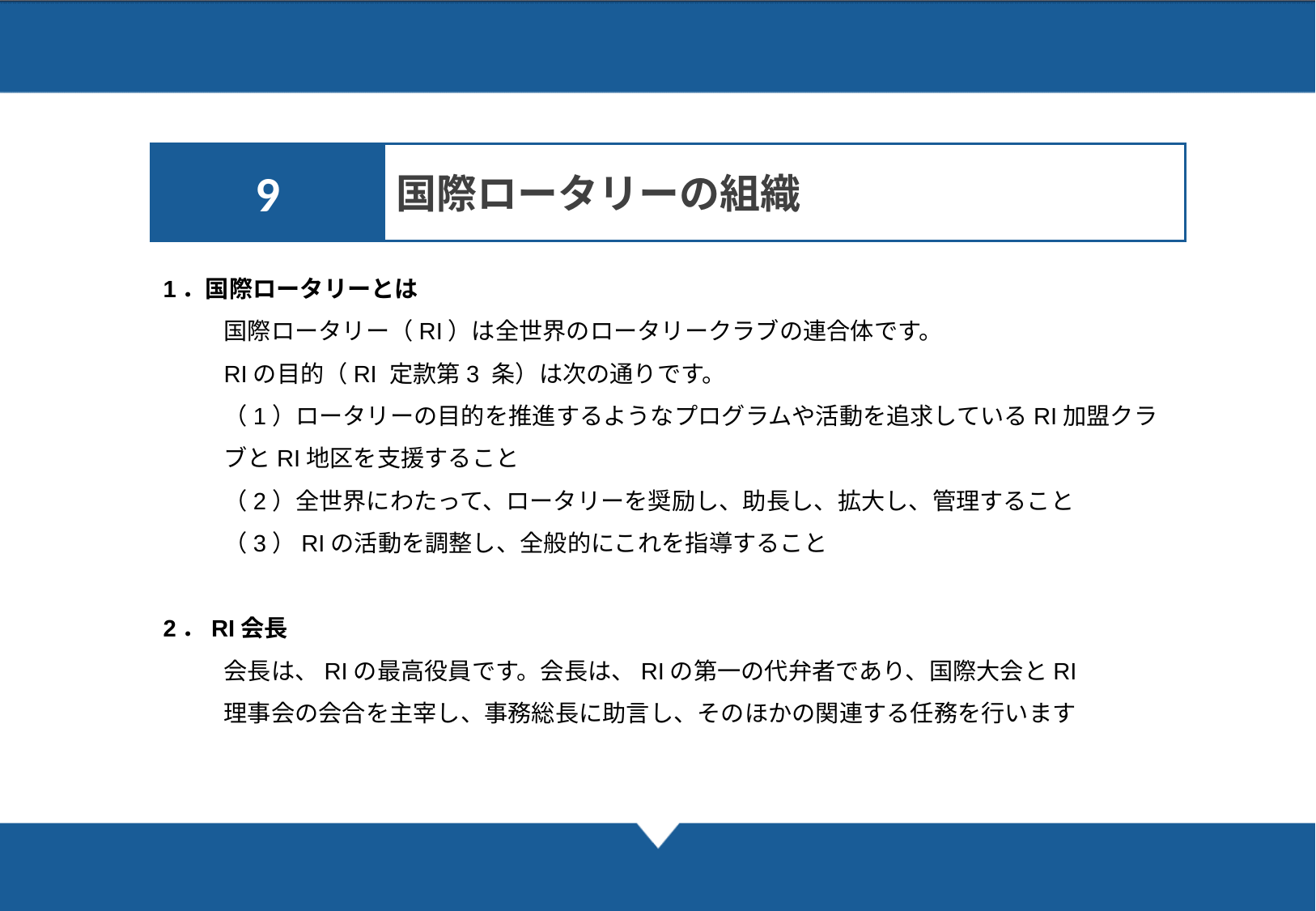

30
9
国際ロータリーの組織
07 Reference Images
1．国際ロータリーとは
国際ロータリー（RI）は全世界のロータリークラブの連合体です。
RIの目的（RI 定款第3 条）は次の通りです。
（1）ロータリーの目的を推進するようなプログラムや活動を追求しているRI加盟クラブとRI地区を支援すること
（2）全世界にわたって、ロータリーを奨励し、助長し、拡大し、管理すること
（3）RIの活動を調整し、全般的にこれを指導すること

2．RI会長
会長は、RIの最高役員です。会長は、RIの第一の代弁者であり、国際大会とRI
理事会の会合を主宰し、事務総長に助言し、そのほかの関連する任務を行います
XX University　Name